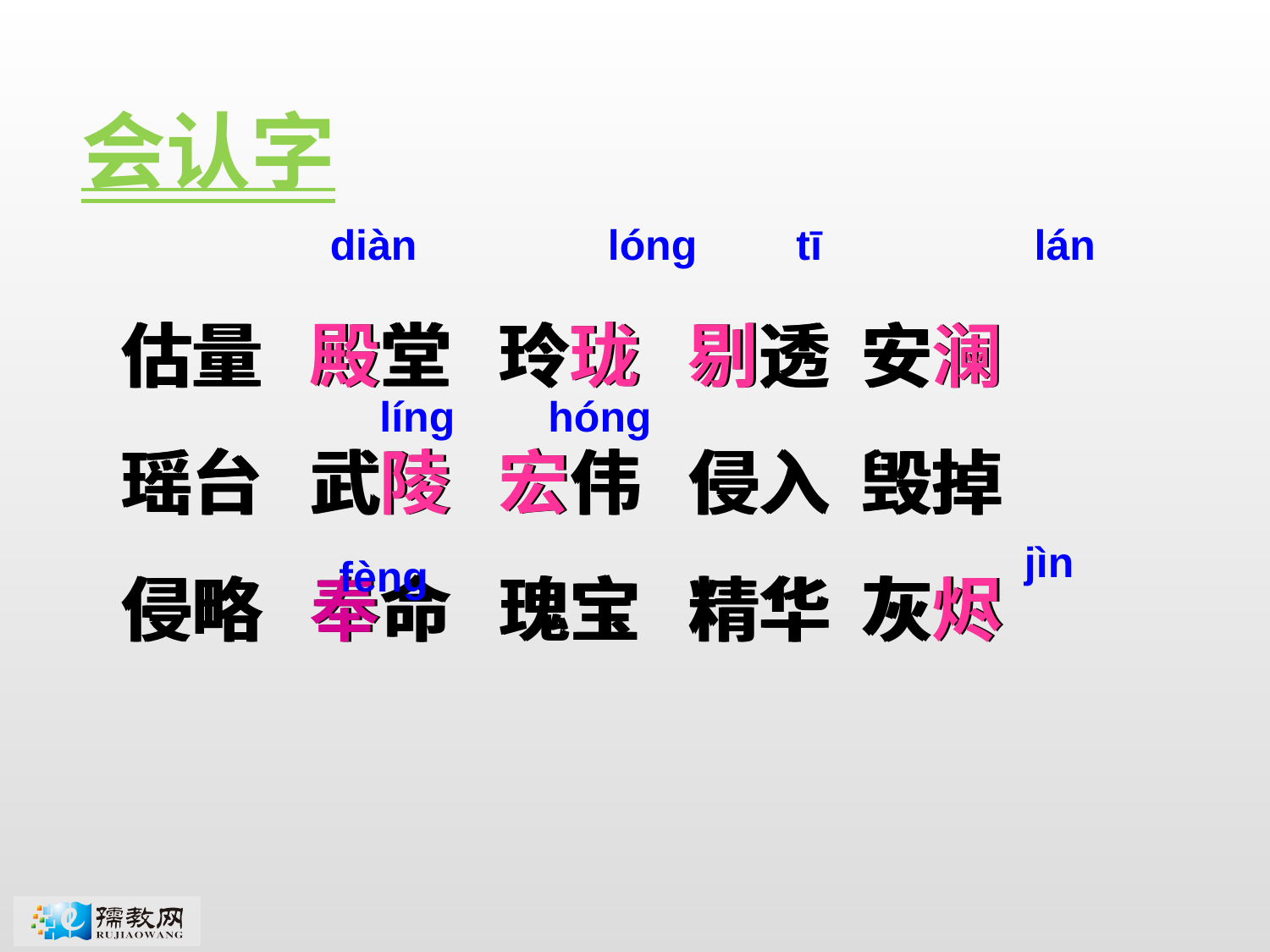

会认字
diàn
lónɡ
tī
lán
估量   殿堂   玲珑   剔透  安澜
瑶台   武陵   宏伟   侵入  毁掉
侵略   奉命   瑰宝   精华  灰烬
估量   殿堂   玲珑   剔透  安澜
瑶台   武陵   宏伟   侵入  毁掉
侵略   奉命   瑰宝   精华  灰烬
línɡ
hónɡ
jìn
fènɡ